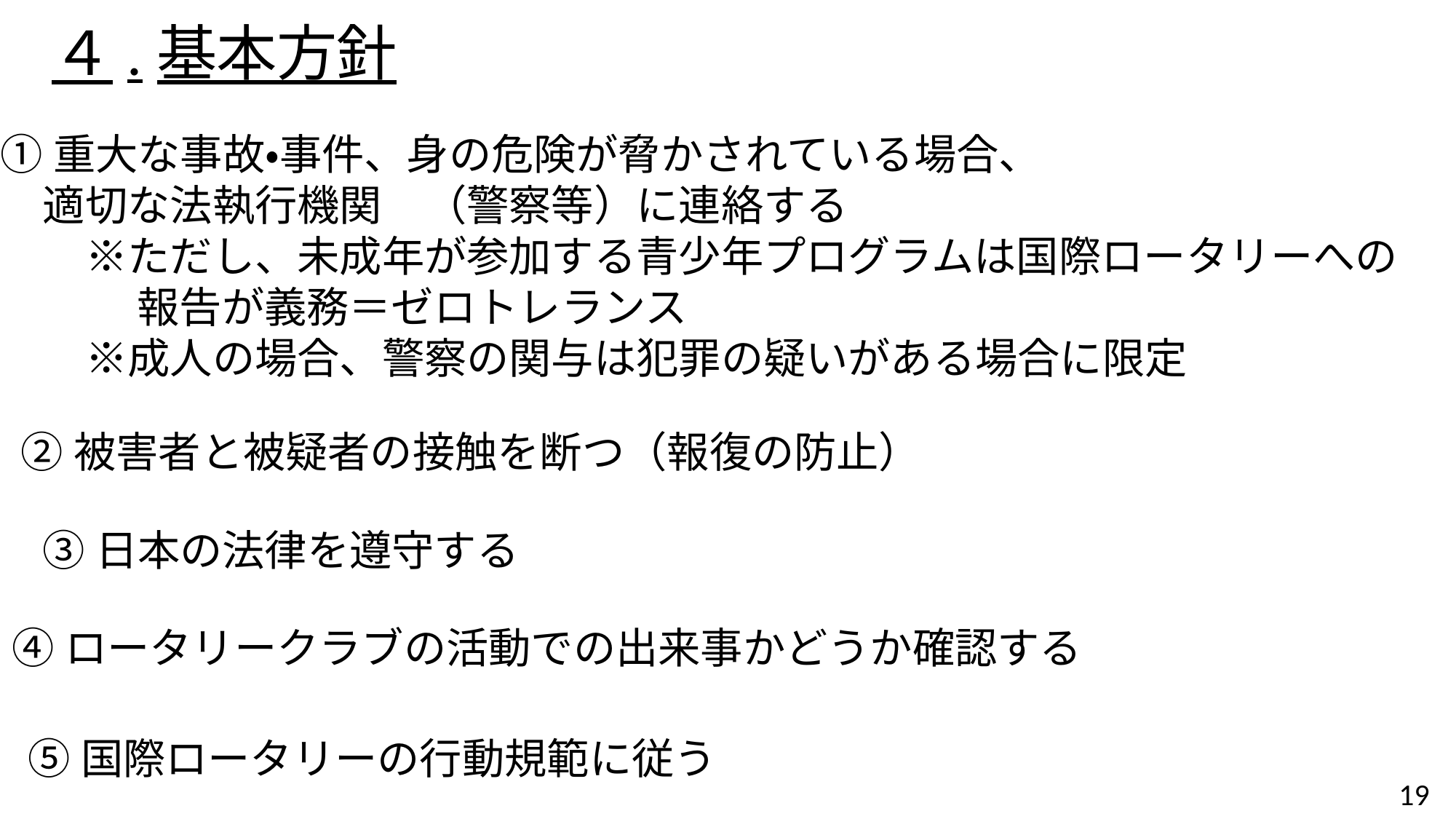

４.基本方針
①重大な事故・事件、身の危険が脅かされている場合、
　適切な法執行機関　（警察等）に連絡する
　　※ただし、未成年が参加する青少年プログラムは国際ロータリーへの
　　　 報告が義務＝ゼロトレランス
　　※成人の場合、警察の関与は犯罪の疑いがある場合に限定
②被害者と被疑者の接触を断つ（報復の防止）
③日本の法律を遵守する
④ロータリークラブの活動での出来事かどうか確認する
⑤国際ロータリーの行動規範に従う
19